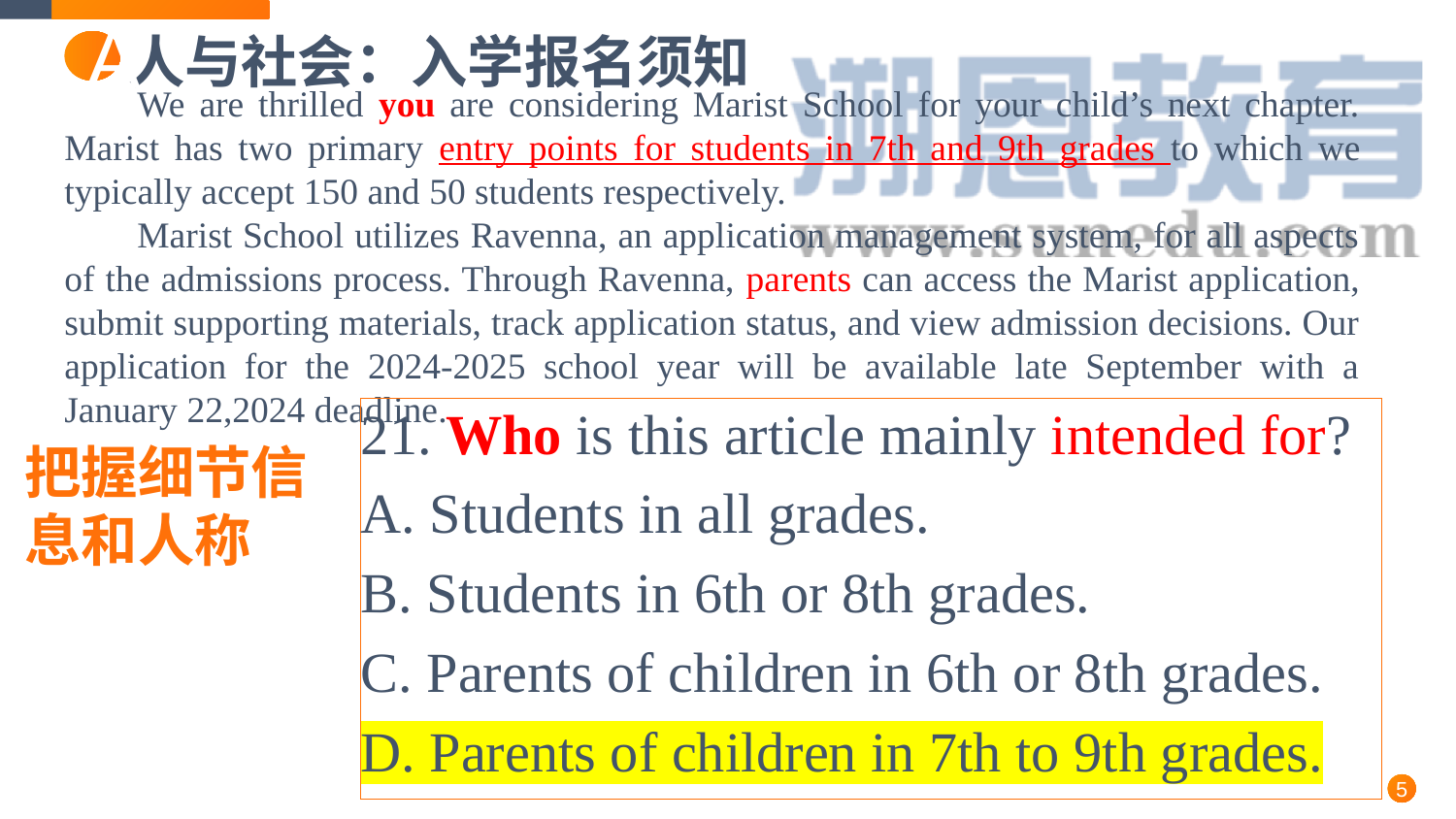

A
人与社会：入学报名须知
We are thrilled you are considering Marist School for your child’s next chapter. Marist has two primary entry points for students in 7th and 9th grades to which we typically accept 150 and 50 students respectively.
Marist School utilizes Ravenna, an application management system, for all aspects of the admissions process. Through Ravenna, parents can access the Marist application, submit supporting materials, track application status, and view admission decisions. Our application for the 2024-2025 school year will be available late September with a January 22,2024 deadline.
21. Who is this article mainly intended for?
A. Students in all grades.
B. Students in 6th or 8th grades.
C. Parents of children in 6th or 8th grades.
D. Parents of children in 7th to 9th grades.
把握细节信息和人称